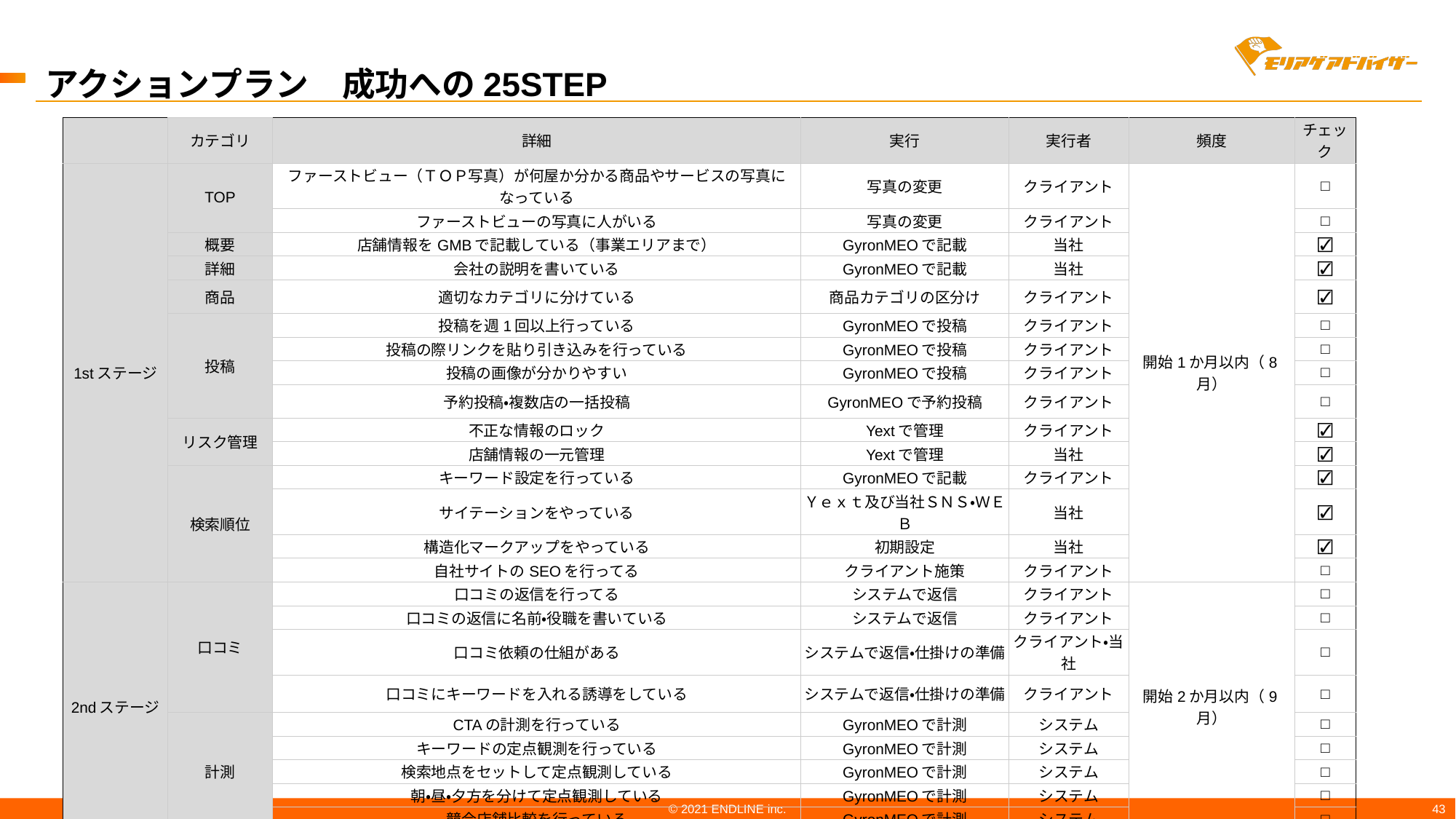

アクションプラン　成功への25STEP
|  | カテゴリ | 詳細 | 実行 | 実行者 | 頻度 | チェック |
| --- | --- | --- | --- | --- | --- | --- |
| 1stステージ | TOP | ファーストビュー（ＴＯＰ写真）が何屋か分かる商品やサービスの写真になっている | 写真の変更 | クライアント | 開始1か月以内（8月） | □ |
|  |  | ファーストビューの写真に人がいる | 写真の変更 | クライアント |  | □ |
|  | 概要 | 店舗情報をGMBで記載している（事業エリアまで） | GyronMEOで記載 | 当社 |  | ☑ |
|  | 詳細 | 会社の説明を書いている | GyronMEOで記載 | 当社 |  | ☑ |
|  | 商品 | 適切なカテゴリに分けている | 商品カテゴリの区分け | クライアント |  | ☑ |
|  | 投稿 | 投稿を週1回以上行っている | GyronMEOで投稿 | クライアント |  | □ |
|  |  | 投稿の際リンクを貼り引き込みを行っている | GyronMEOで投稿 | クライアント |  | □ |
|  |  | 投稿の画像が分かりやすい | GyronMEOで投稿 | クライアント |  | □ |
|  |  | 予約投稿・複数店の一括投稿 | GyronMEOで予約投稿 | クライアント |  | □ |
|  | リスク管理 | 不正な情報のロック | Yextで管理 | クライアント |  | ☑ |
|  |  | 店舗情報の一元管理 | Yextで管理 | 当社 |  | ☑ |
|  | 検索順位 | キーワード設定を行っている | GyronMEOで記載 | クライアント |  | ☑ |
|  |  | サイテーションをやっている | Ｙｅｘｔ及び当社ＳＮＳ・ＷＥＢ | 当社 |  | ☑ |
|  |  | 構造化マークアップをやっている | 初期設定 | 当社 |  | ☑ |
|  |  | 自社サイトのSEOを行ってる | クライアント施策 | クライアント |  | □ |
| 2ndステージ | 口コミ | 口コミの返信を行ってる | システムで返信 | クライアント | 開始2か月以内（9月） | □ |
|  |  | 口コミの返信に名前・役職を書いている | システムで返信 | クライアント |  | □ |
|  |  | 口コミ依頼の仕組がある | システムで返信・仕掛けの準備 | クライアント・当社 |  | □ |
|  |  | 口コミにキーワードを入れる誘導をしている | システムで返信・仕掛けの準備 | クライアント |  | □ |
|  | 計測 | CTAの計測を行っている | GyronMEOで計測 | システム |  | □ |
|  |  | キーワードの定点観測を行っている | GyronMEOで計測 | システム |  | □ |
|  |  | 検索地点をセットして定点観測している | GyronMEOで計測 | システム |  | □ |
|  |  | 朝・昼・夕方を分けて定点観測している | GyronMEOで計測 | システム |  | □ |
|  |  | 競合店舗比較を行っている | GyronMEOで計測 | システム |  | □ |
| 3rdステージ | メディアミックス | オフラインその他オンラインと連携している | 当社との打ち合わせ | - | 開始3か月以内（10月） | □ |